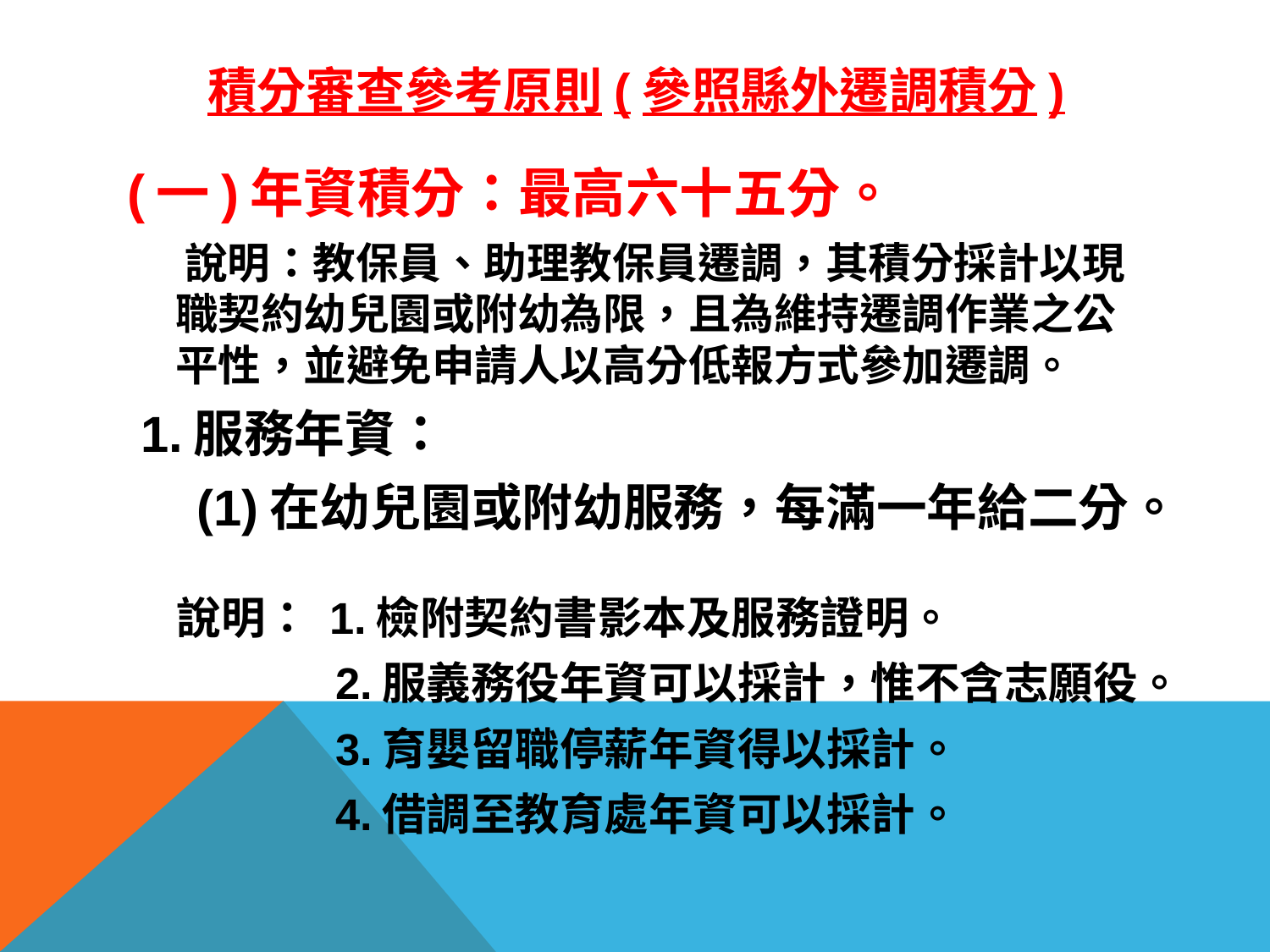

# 積分審查參考原則(參照縣外遷調積分)
(一)年資積分：最高六十五分。
     說明：教保員、助理教保員遷調，其積分採計以現職契約幼兒園或附幼為限，且為維持遷調作業之公平性，並避免申請人以高分低報方式參加遷調。
 1.服務年資：
     (1)在幼兒園或附幼服務，每滿一年給二分。

    說明： 1.檢附契約書影本及服務證明。
                 2.服義務役年資可以採計，惟不含志願役。
                 3.育嬰留職停薪年資得以採計。
                 4.借調至教育處年資可以採計。